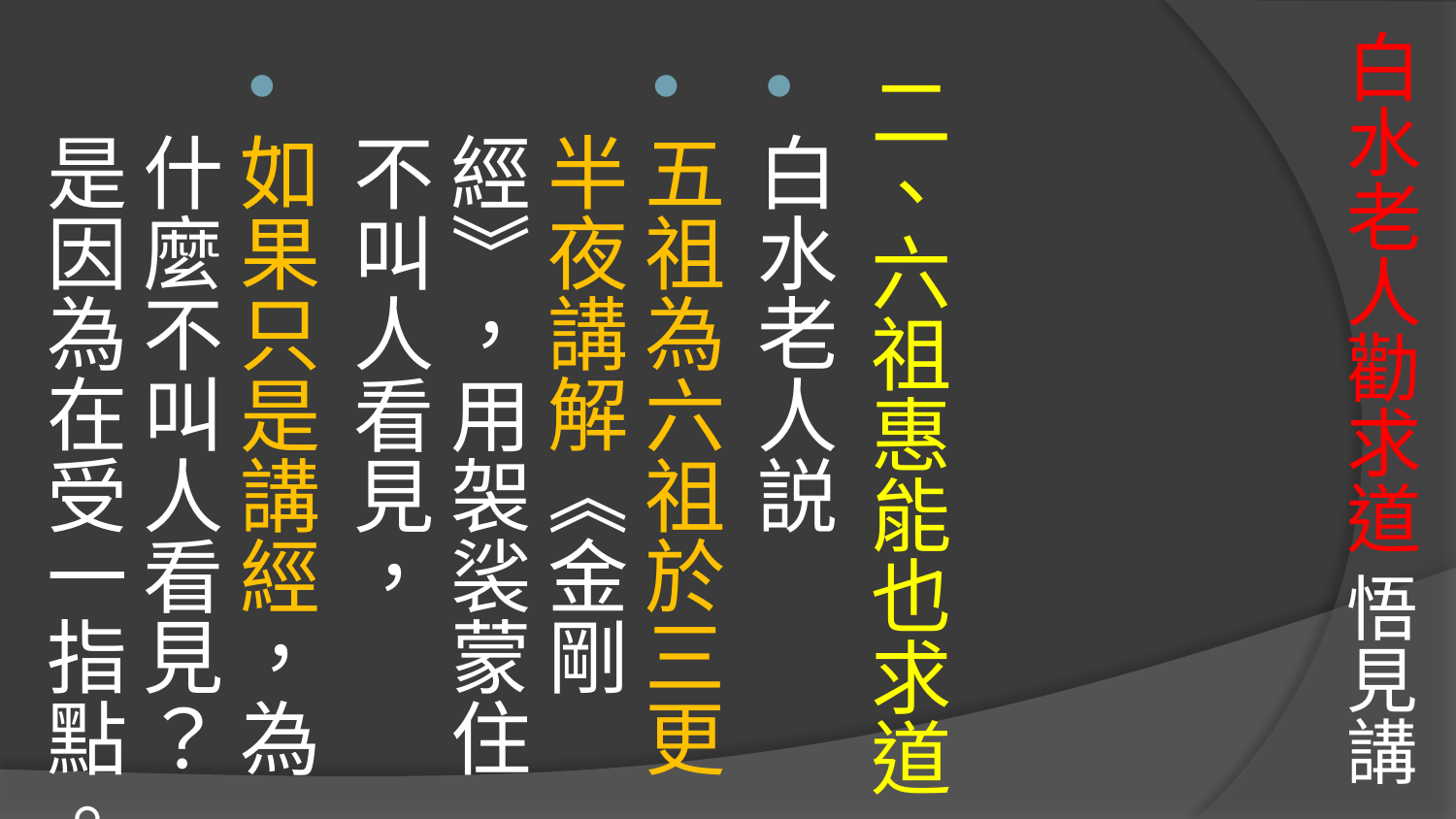

# 白水老人勸求道 悟見講
二、六祖惠能也求道
白水老人説
五祖為六祖於三更半夜講解《金剛經》，用袈裟蒙住不叫人看見，
如果只是講經，為什麼不叫人看見？是因為在受一指點。